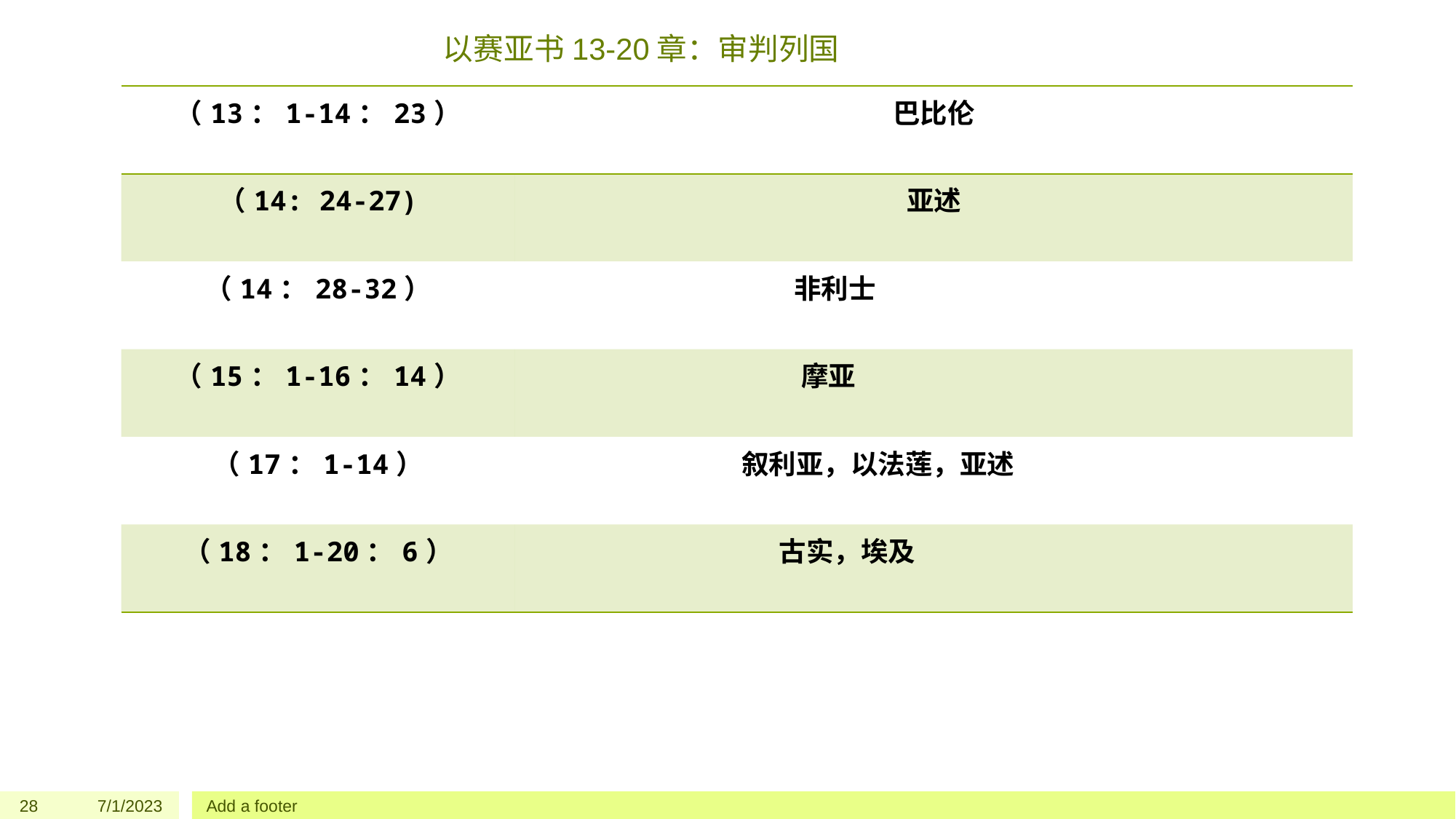

# 以赛亚书13-20章：审判列国
| （13：1-14：23） | 巴比伦 |
| --- | --- |
| （14: 24-27) | 亚述 |
| （14：28-32） | 非利士 |
| （15：1-16：14） | 摩亚 |
| （17：1-14） | 叙利亚，以法莲，亚述 |
| （18：1-20：6） | 古实，埃及 |
28
7/1/2023
Add a footer